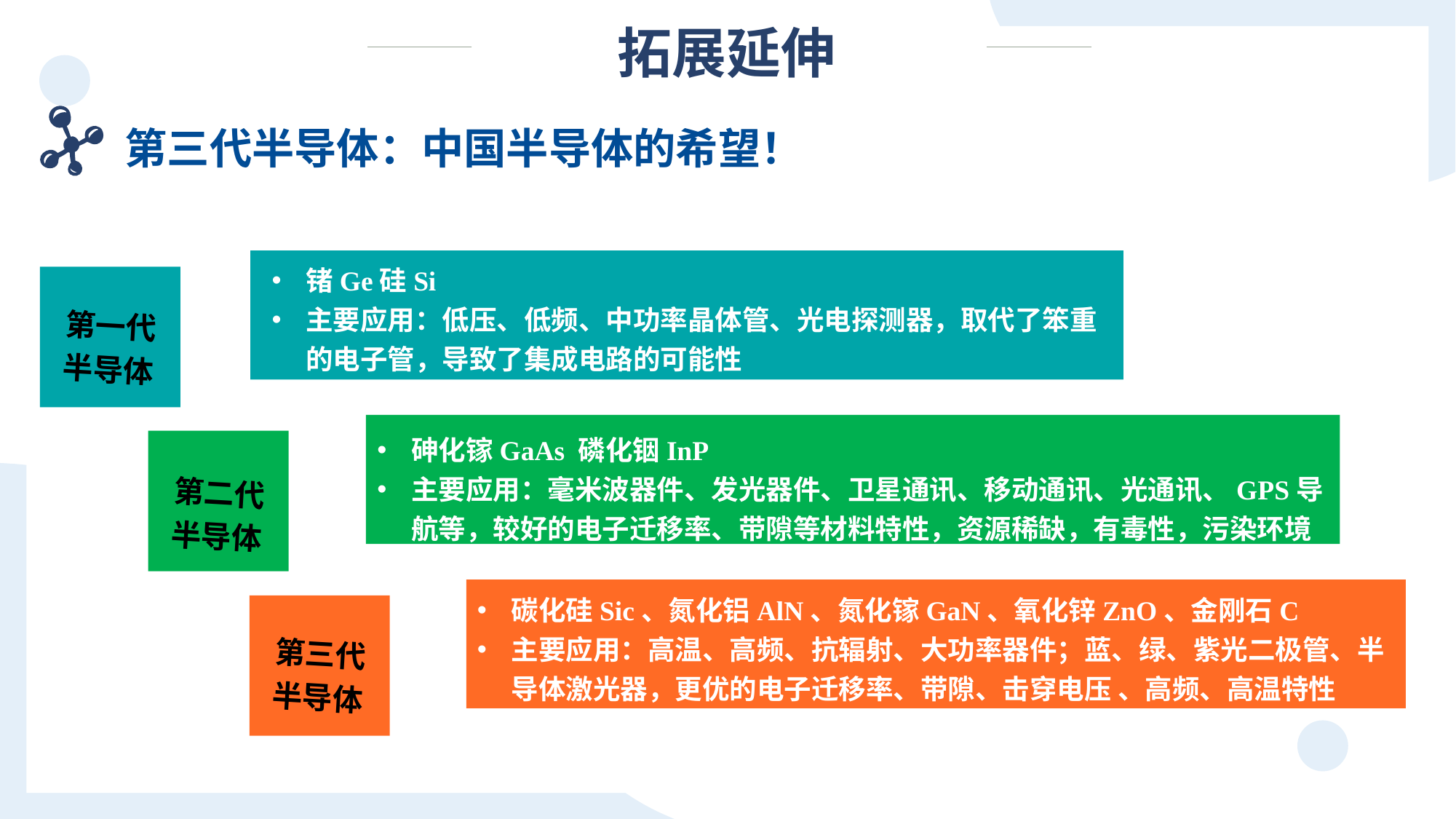

拓展延伸

第三代半导体：中国半导体的希望！

锗Ge硅Si
主要应用：低压、低频、中功率晶体管、光电探测器，取代了笨重的电子管，导致了集成电路的可能性

第一代
半导体

砷化镓GaAs 磷化铟InP
主要应用：毫米波器件、发光器件、卫星通讯、移动通讯、光通讯、GPS导航等，较好的电子迁移率、带隙等材料特性，资源稀缺，有毒性，污染环境

第二代
半导体

碳化硅Sic、氮化铝AlN、氮化镓GaN、氧化锌ZnO、金刚石C
主要应用：高温、高频、抗辐射、大功率器件；蓝、绿、紫光二极管、半导体激光器，更优的电子迁移率、带隙、击穿电压 、高频、高温特性

第三代
半导体